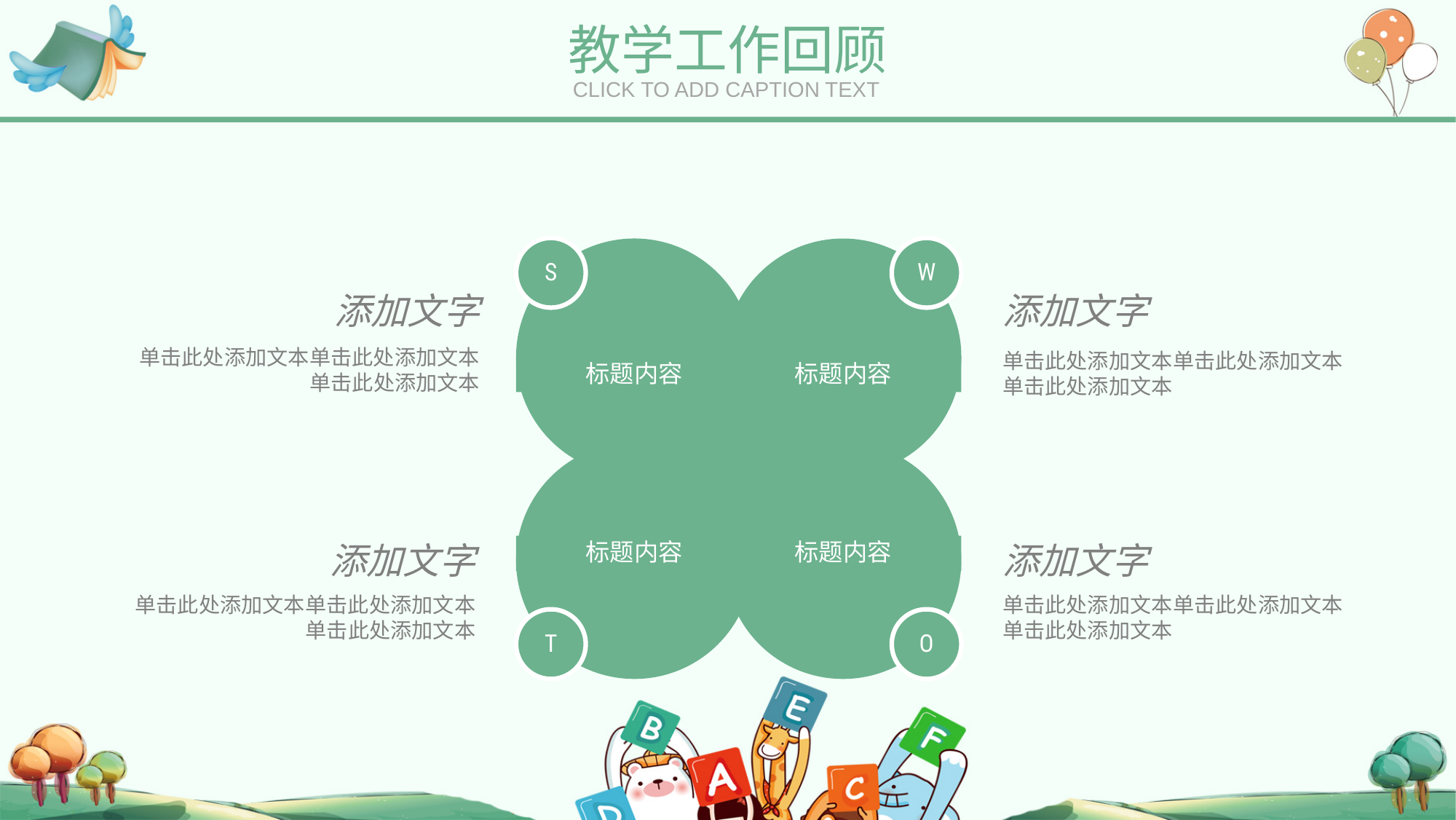

教学工作回顾
CLICK TO ADD CAPTION TEXT

S

标题内容
W

标题内容
添加文字
添加文字
单击此处添加文本单击此处添加文本
单击此处添加文本
单击此处添加文本单击此处添加文本
单击此处添加文本

标题内容
T

标题内容
O
添加文字
添加文字
单击此处添加文本单击此处添加文本
单击此处添加文本
单击此处添加文本单击此处添加文本
单击此处添加文本